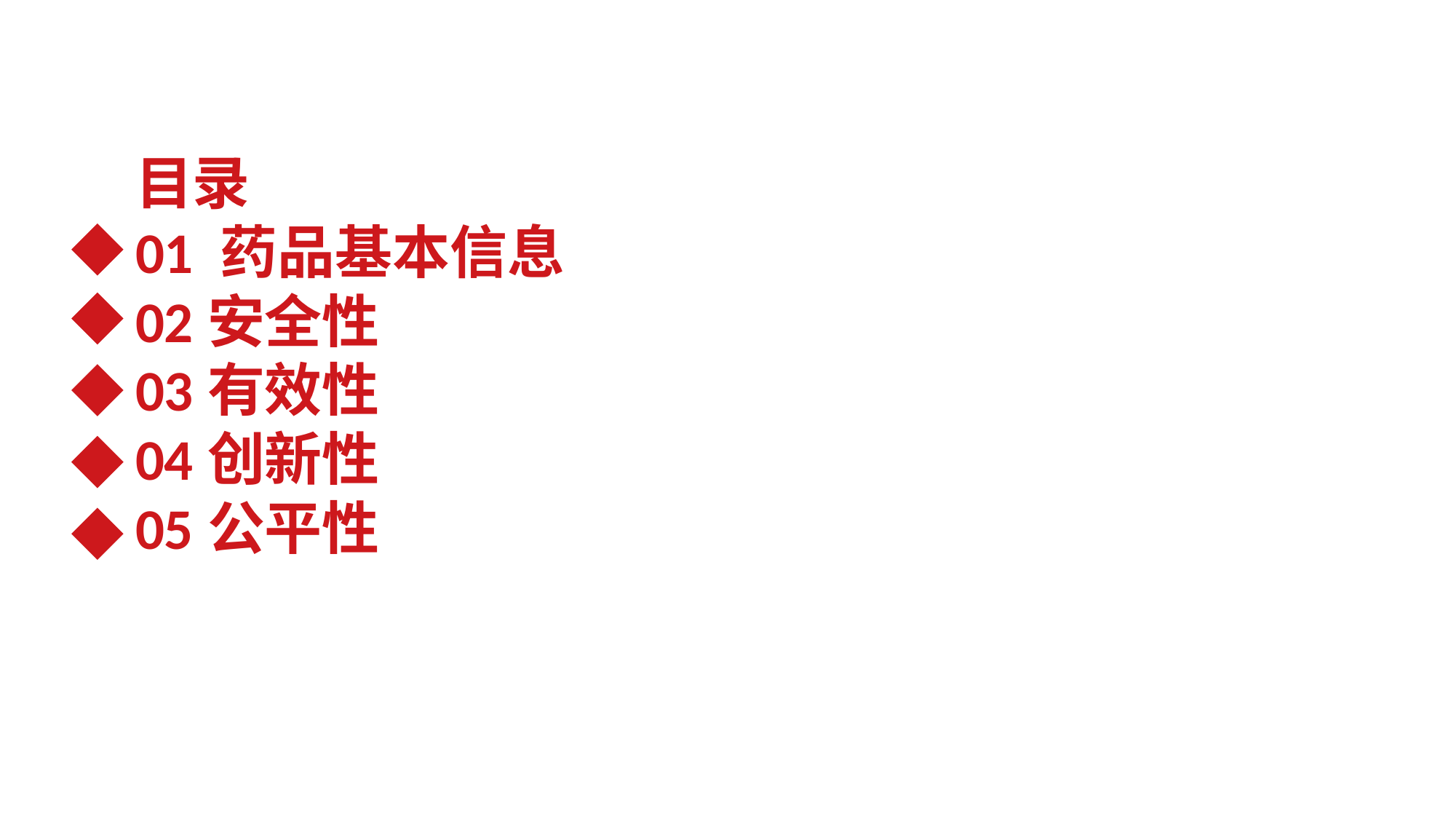

目录
01 药品基本信息
02安全性
03有效性
04创新性
05公平性